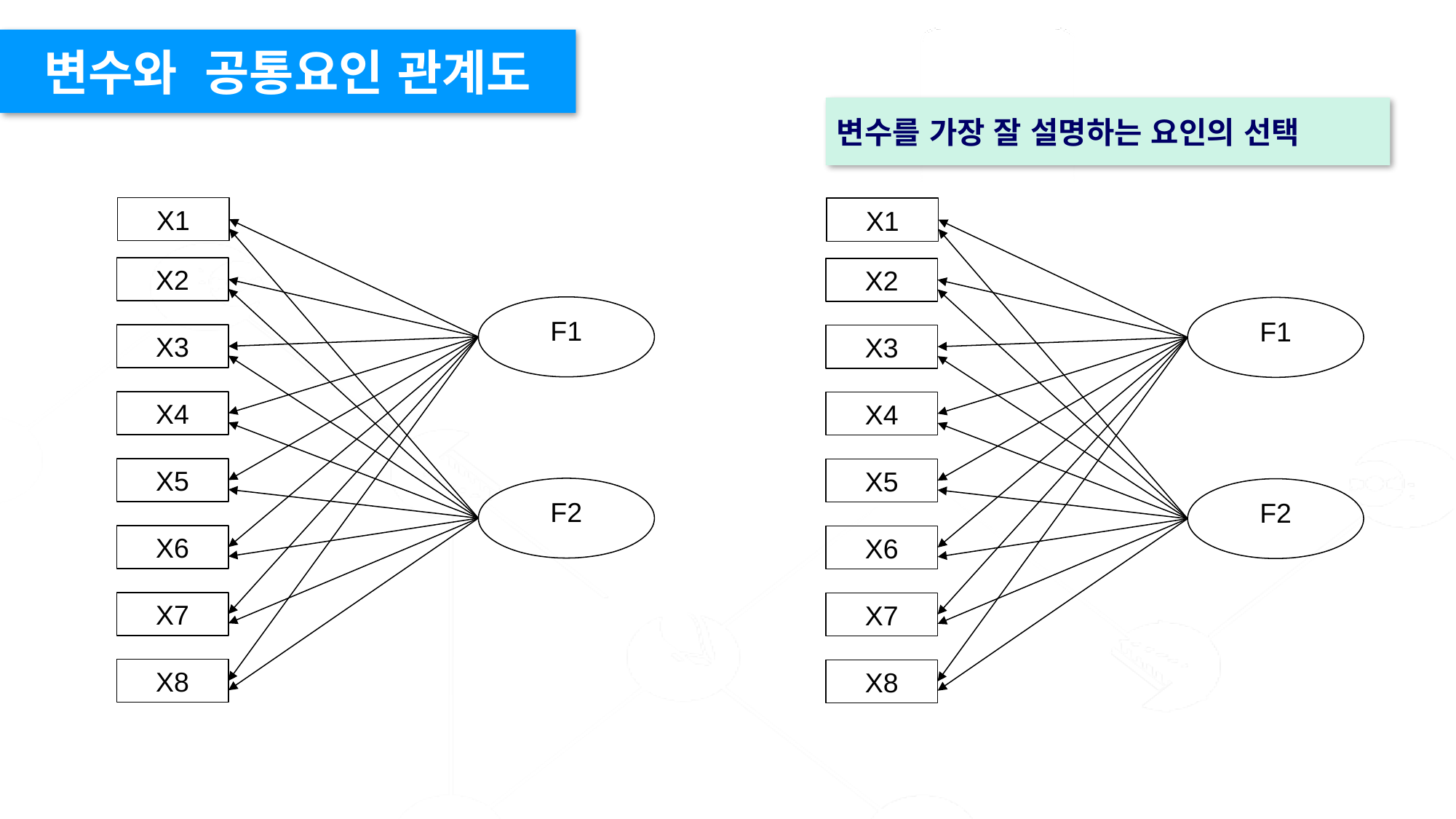

변수와  공통요인 관계도
변수를 가장 잘 설명하는 요인의 선택
X1
X1
X2
X2
F1
F1
X3
X3
X4
X4
X5
X5
F2
F2
X6
X6
X7
X7
X8
X8